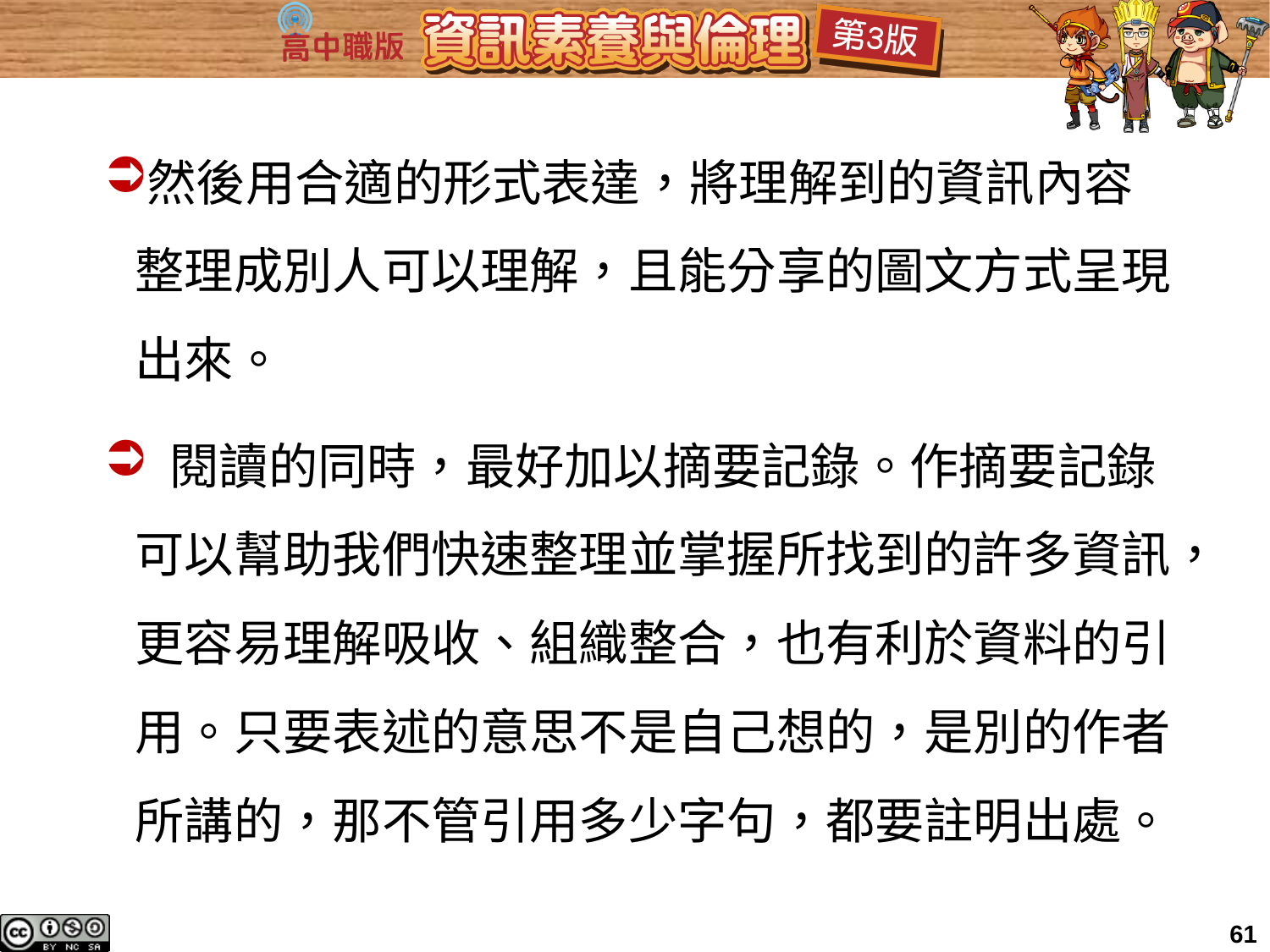

然後用合適的形式表達，將理解到的資訊內容整理成別人可以理解，且能分享的圖文方式呈現出來。
 閱讀的同時，最好加以摘要記錄。作摘要記錄可以幫助我們快速整理並掌握所找到的許多資訊，更容易理解吸收、組織整合，也有利於資料的引用。只要表述的意思不是自己想的，是別的作者所講的，那不管引用多少字句，都要註明出處。

61